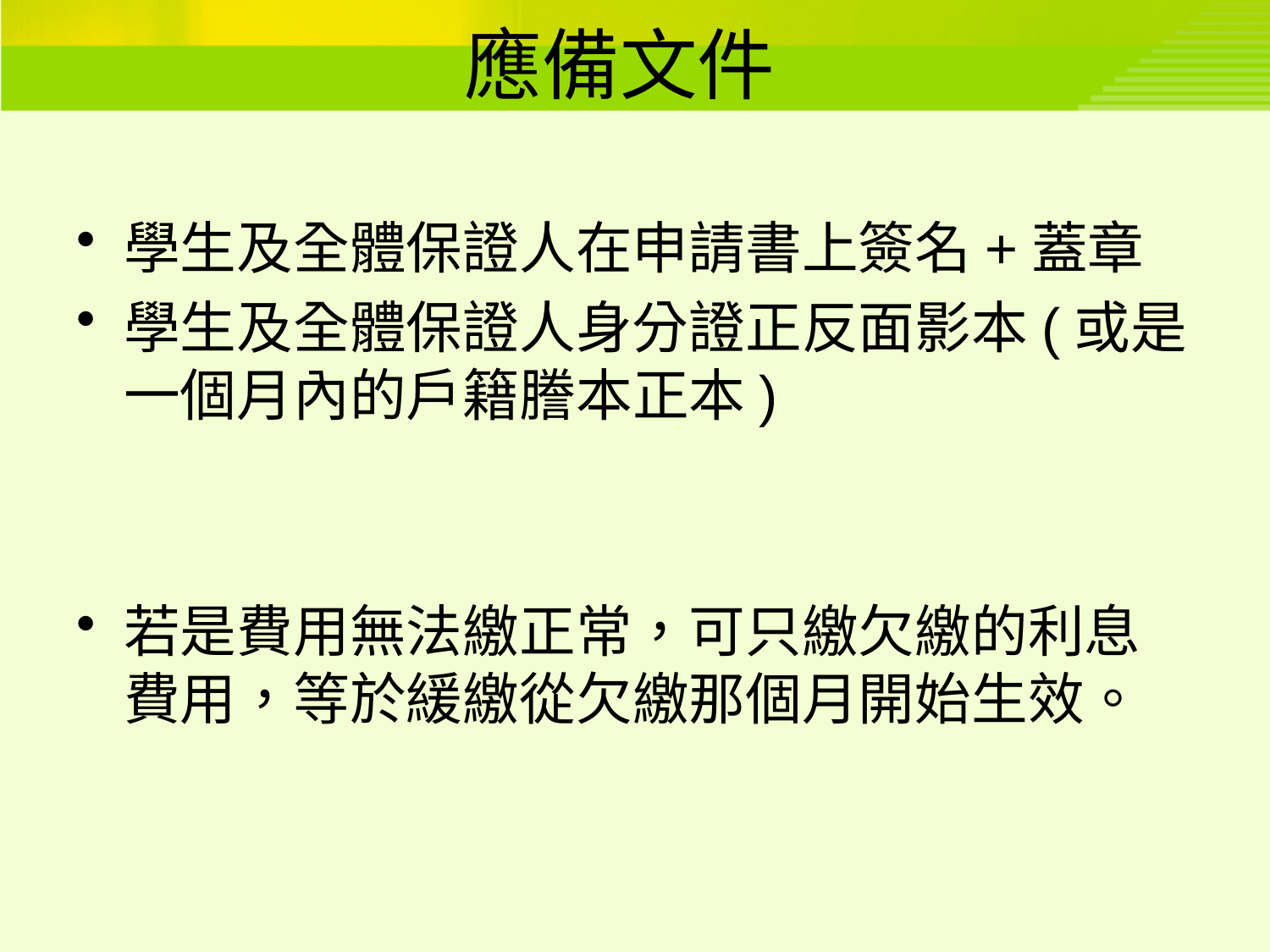

# 應備文件
學生及全體保證人在申請書上簽名+蓋章
學生及全體保證人身分證正反面影本(或是一個月內的戶籍謄本正本)

若是費用無法繳正常，可只繳欠繳的利息費用，等於緩繳從欠繳那個月開始生效。